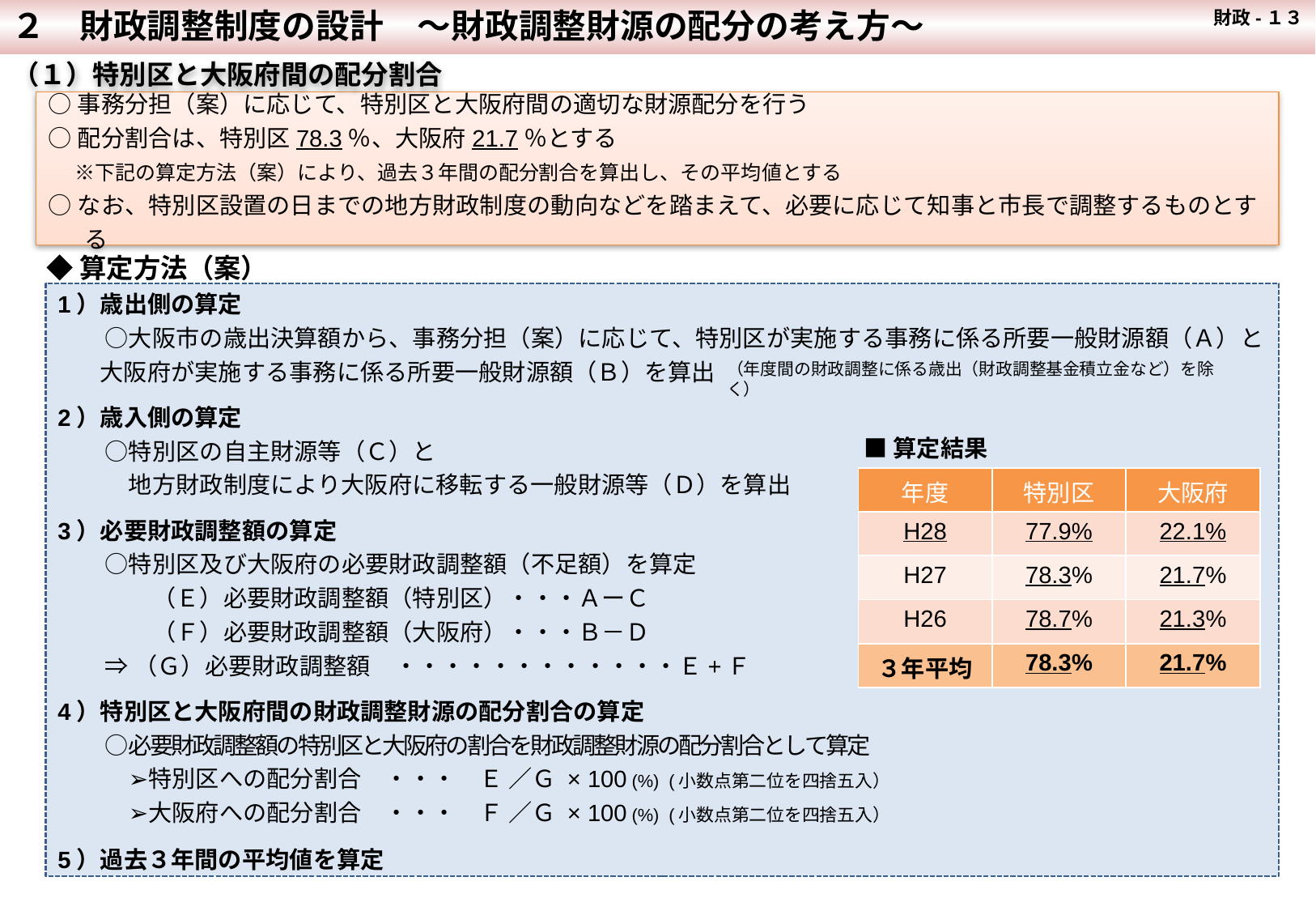

２　財政調整制度の設計　～財政調整財源の配分の考え方～
 財政-１３
（１）特別区と大阪府間の配分割合
○事務分担（案）に応じて、特別区と大阪府間の適切な財源配分を行う
○配分割合は、特別区78.3％、大阪府21.7％とする
　※下記の算定方法（案）により、過去３年間の配分割合を算出し、その平均値とする
○なお、特別区設置の日までの地方財政制度の動向などを踏まえて、必要に応じて知事と市長で調整するものとする
◆算定方法（案）
1）歳出側の算定
　　○大阪市の歳出決算額から、事務分担（案）に応じて、特別区が実施する事務に係る所要一般財源額（Ａ）と
       大阪府が実施する事務に係る所要一般財源額（Ｂ）を算出

2）歳入側の算定
　　○特別区の自主財源等（Ｃ）と
　　　地方財政制度により大阪府に移転する一般財源等（Ｄ）を算出

3）必要財政調整額の算定
　　○特別区及び大阪府の必要財政調整額（不足額）を算定
　　　　（Ｅ）必要財政調整額（特別区）・・・ＡーＣ
　　　　（Ｆ）必要財政調整額（大阪府）・・・Ｂ－Ｄ
　　⇒ （Ｇ）必要財政調整額　・・・・・・・・・・・・Ｅ+Ｆ

4）特別区と大阪府間の財政調整財源の配分割合の算定
　　○必要財政調整額の特別区と大阪府の割合を財政調整財源の配分割合として算定
　　　➢特別区への配分割合　・・・　Ｅ ／Ｇ × 100 (%)  (小数点第二位を四捨五入）
　　　➢大阪府への配分割合　・・・　Ｆ ／Ｇ × 100 (%)  (小数点第二位を四捨五入）

5）過去３年間の平均値を算定

（年度間の財政調整に係る歳出（財政調整基金積立金など）を除く）
■算定結果
| 年度 | 特別区 | 大阪府 |
| --- | --- | --- |
| H28 | 77.9% | 22.1% |
| H27 | 78.3% | 21.7% |
| H26 | 78.7% | 21.3% |
| ３年平均 | 78.3% | 21.7% |